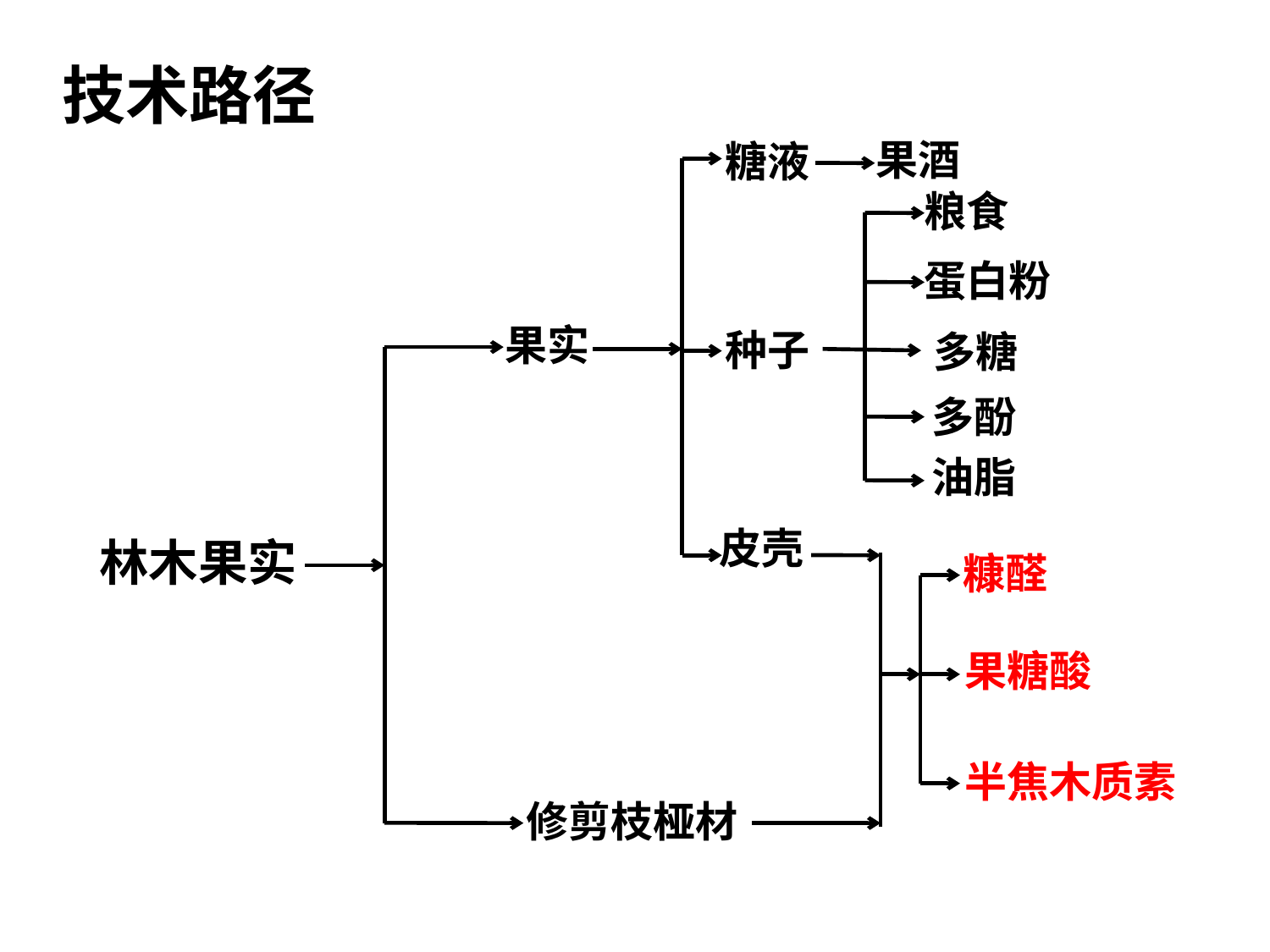

技术路径
果酒
糖液
粮食
蛋白粉
果实
种子
多糖
多酚
油脂
皮壳
林木果实
糠醛
果糖酸
半焦木质素
修剪枝桠材